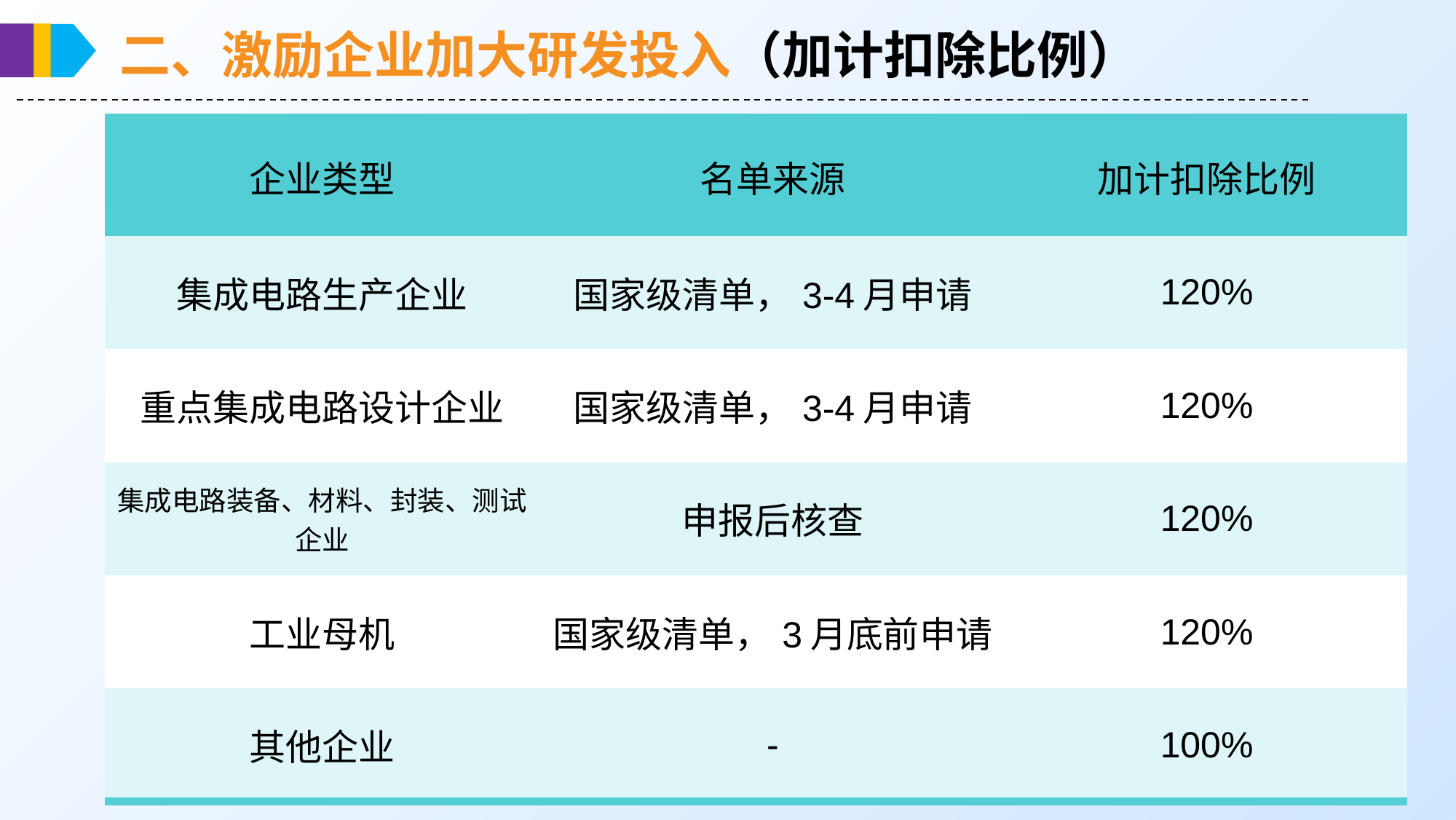

二、激励企业加大研发投入（加计扣除比例）

| 企业类型 | 名单来源 | 加计扣除比例 |
| --- | --- | --- |
| 集成电路生产企业 | 国家级清单，3-4月申请 | 120% |
| 重点集成电路设计企业 | 国家级清单，3-4月申请 | 120% |
| 集成电路装备、材料、封装、测试企业 | 申报后核查 | 120% |
| 工业母机 | 国家级清单，3月底前申请 | 120% |
| 其他企业 | - | 100% |